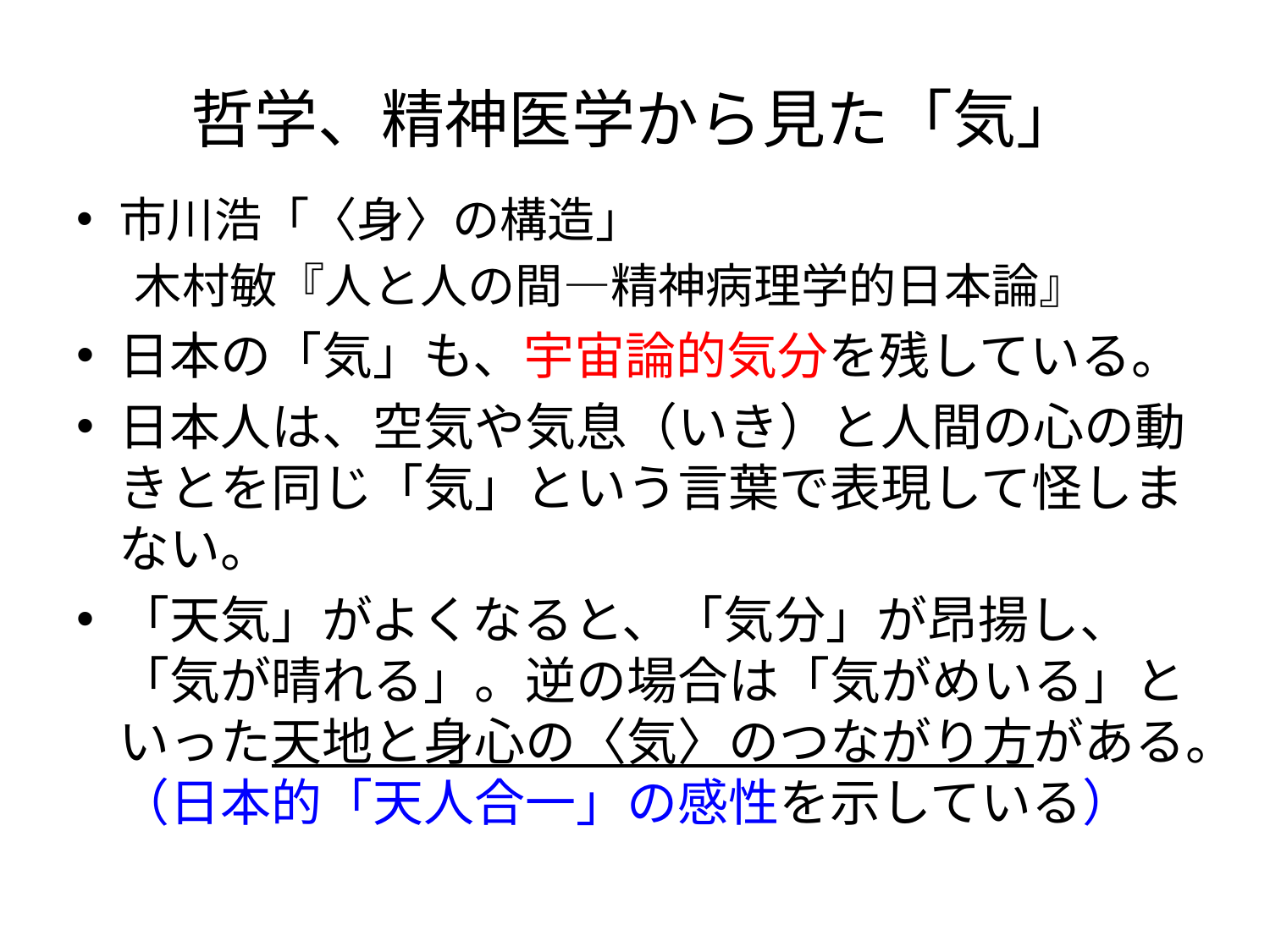

# 哲学、精神医学から見た「気」
市川浩「〈身〉の構造」
　 木村敏『人と人の間—精神病理学的日本論』
日本の「気」も、宇宙論的気分を残している。
日本人は、空気や気息（いき）と人間の心の動きとを同じ「気」という言葉で表現して怪しまない。
「天気」がよくなると、「気分」が昂揚し、「気が晴れる」。逆の場合は「気がめいる」といった天地と身心の〈気〉のつながり方がある。（日本的「天人合一」の感性を示している）